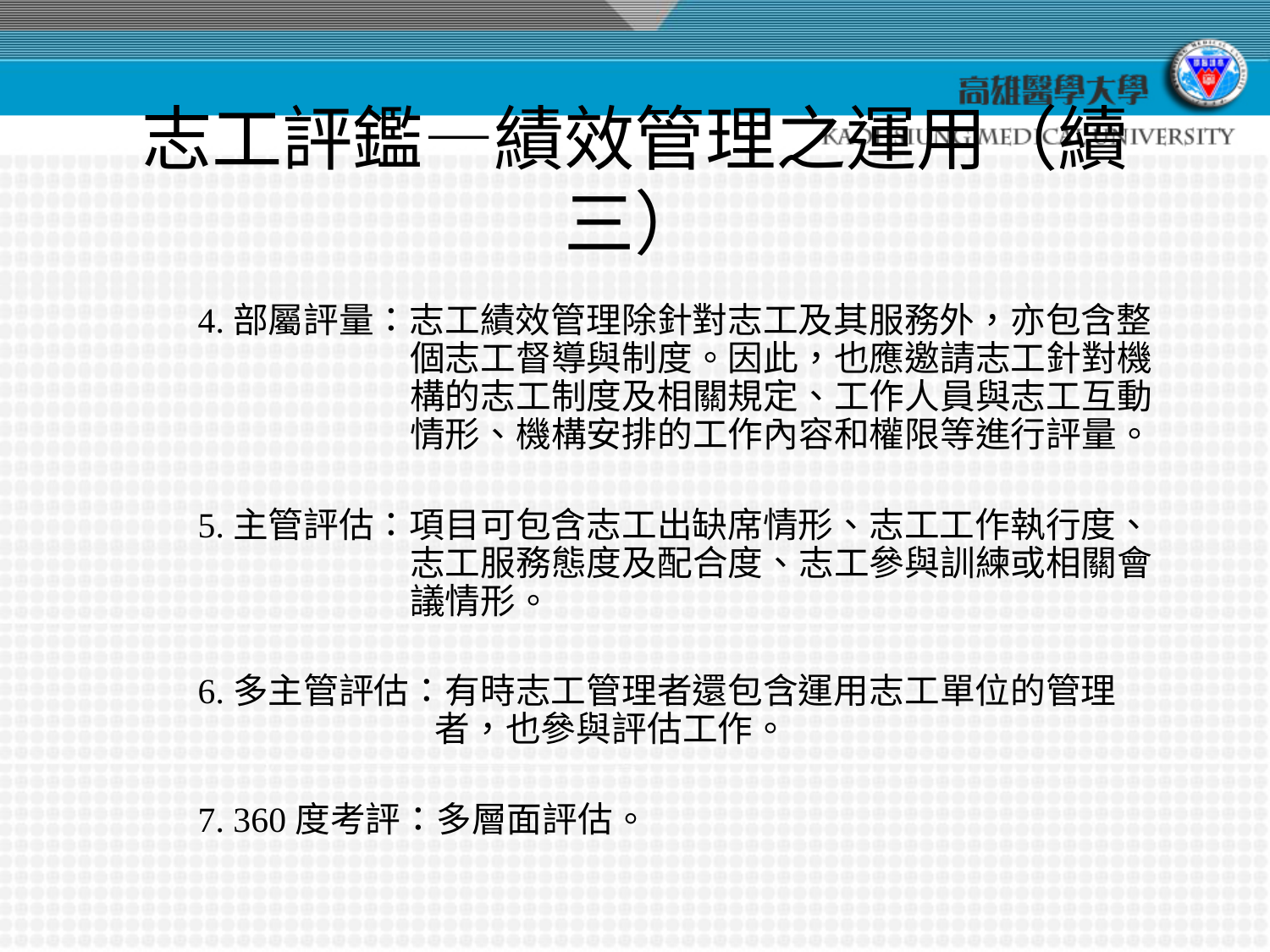

# 志工評鑑—績效管理之運用（續三）
4.部屬評量：志工績效管理除針對志工及其服務外，亦包含整個志工督導與制度。因此，也應邀請志工針對機構的志工制度及相關規定、工作人員與志工互動情形、機構安排的工作內容和權限等進行評量。

5.主管評估：項目可包含志工出缺席情形、志工工作執行度、志工服務態度及配合度、志工參與訓練或相關會議情形。

6.多主管評估：有時志工管理者還包含運用志工單位的管理者，也參與評估工作。

7. 360度考評：多層面評估。